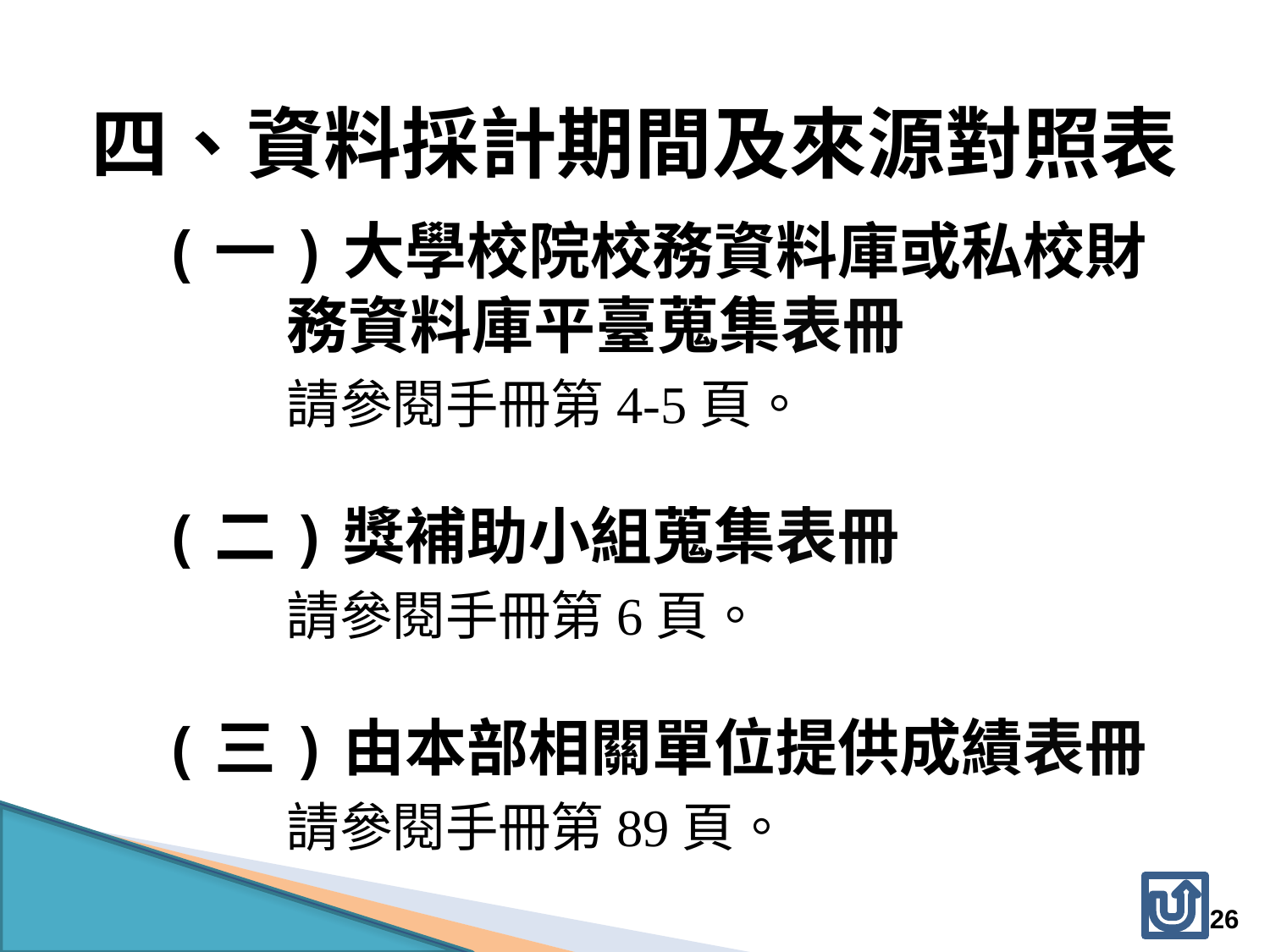

# 四、資料採計期間及來源對照表
(一)大學校院校務資料庫或私校財務資料庫平臺蒐集表冊
請參閱手冊第4-5頁。

(二)獎補助小組蒐集表冊
請參閱手冊第6頁。

(三)由本部相關單位提供成績表冊
請參閱手冊第89頁。

26